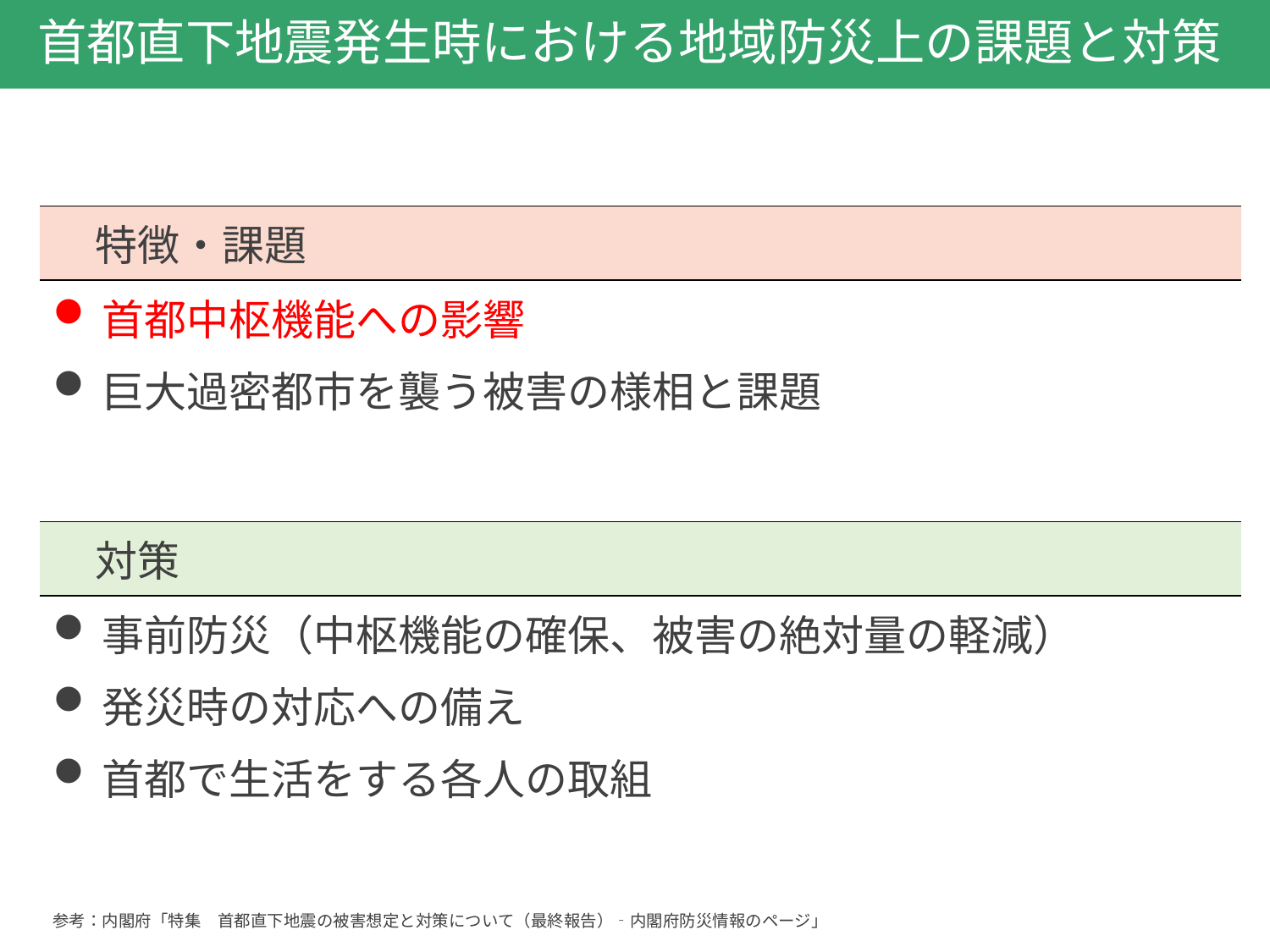

# 首都直下地震発生時における地域防災上の課題と対策
| 特徴・課題 |
| --- |
| 首都中枢機能への影響 巨大過密都市を襲う被害の様相と課題 |
| 対策 |
| 事前防災（中枢機能の確保、被害の絶対量の軽減） 発災時の対応への備え 首都で生活をする各人の取組 |
参考：内閣府「特集　首都直下地震の被害想定と対策について（最終報告）‐内閣府防災情報のページ」